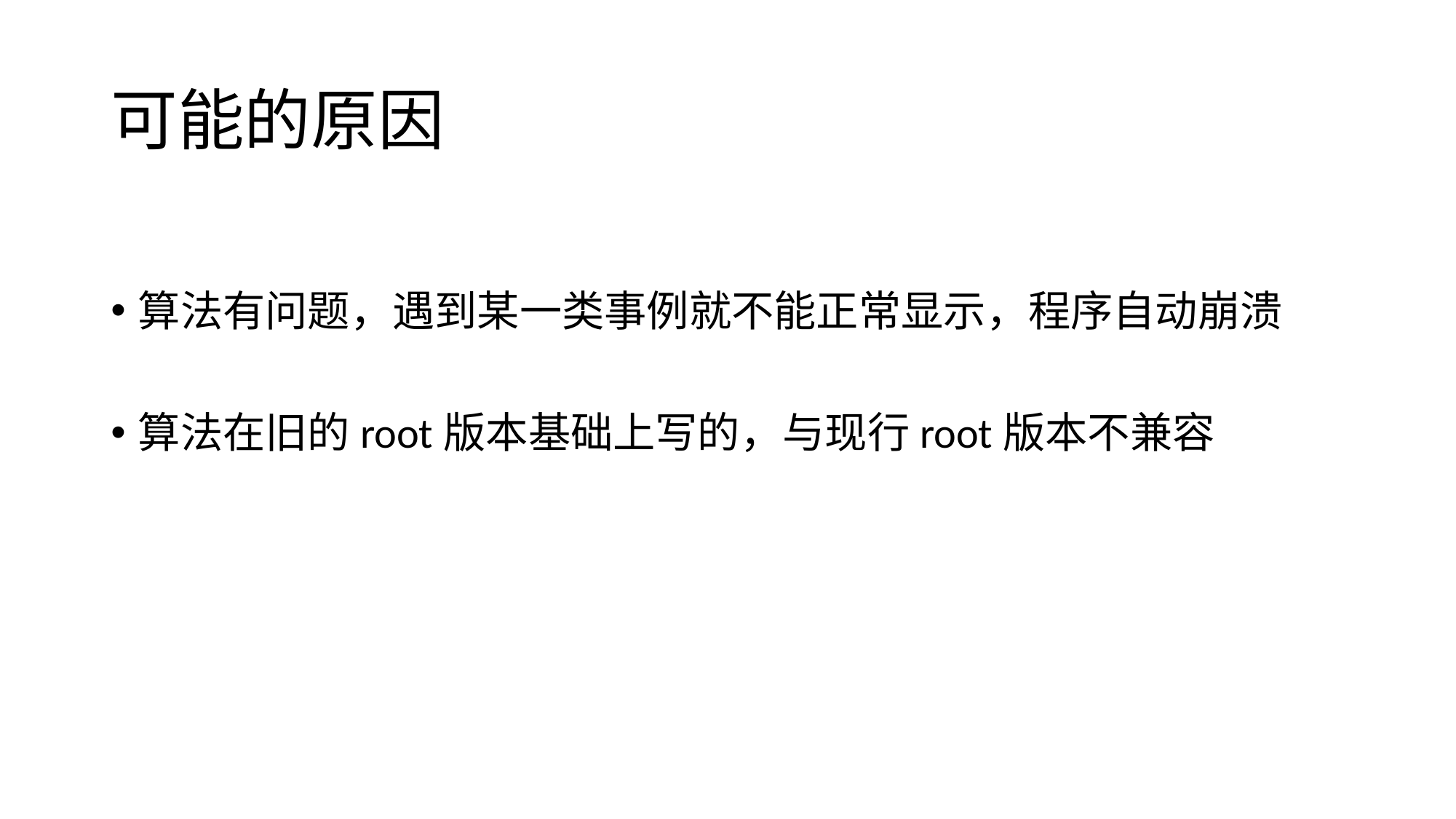

# 可能的原因

算法有问题，遇到某一类事例就不能正常显示，程序自动崩溃

算法在旧的root版本基础上写的，与现行root版本不兼容